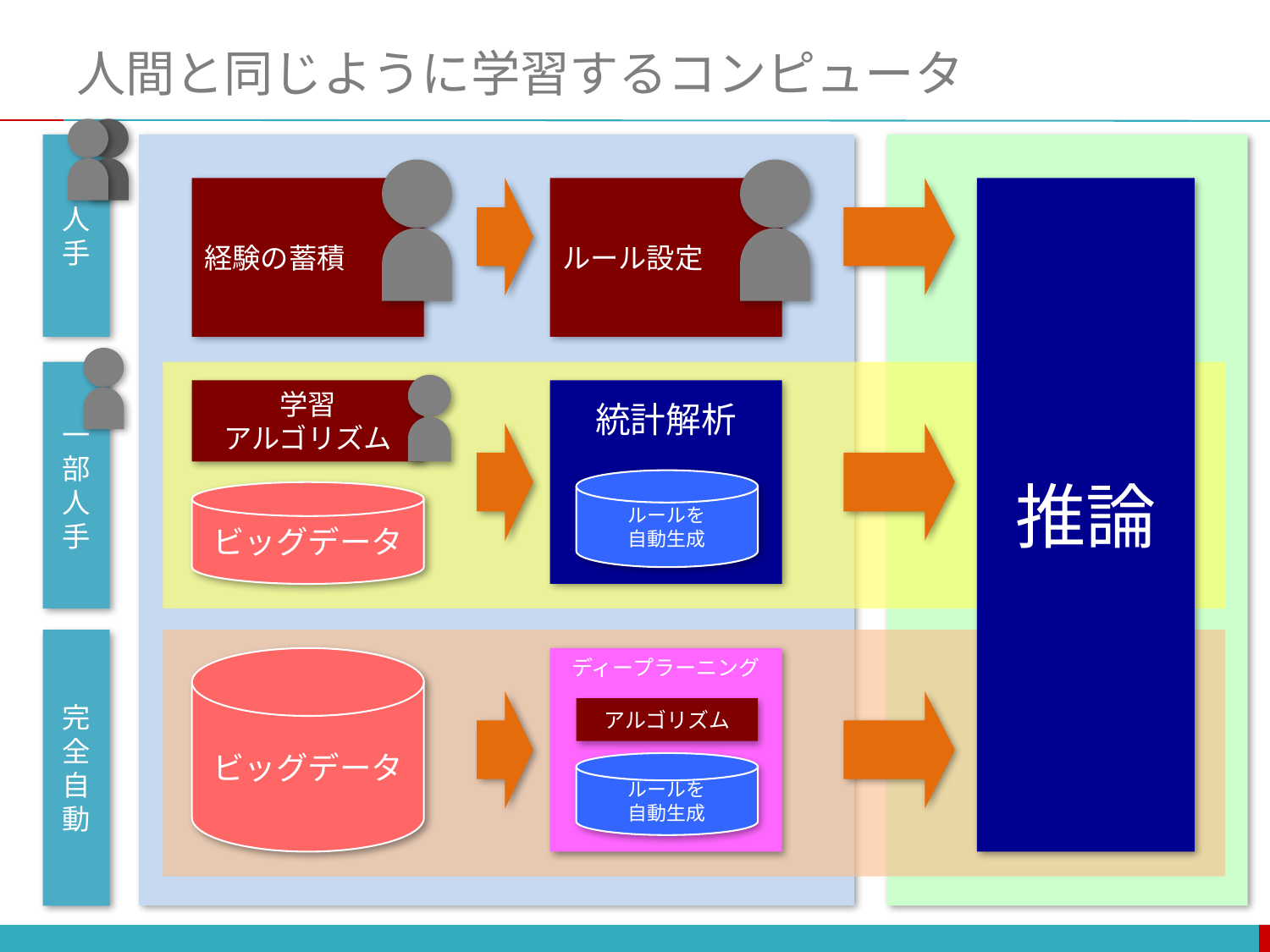

# 人間と同じように学習するコンピュータ

人手

経験の蓄積
ルール設定
推論

一部人手

学習
アルゴリズム
統計解析

ルールを
自動生成
ビッグデータ
完全自動

ビッグデータ
ディープラーニング

アルゴリズム
ルールを
自動生成